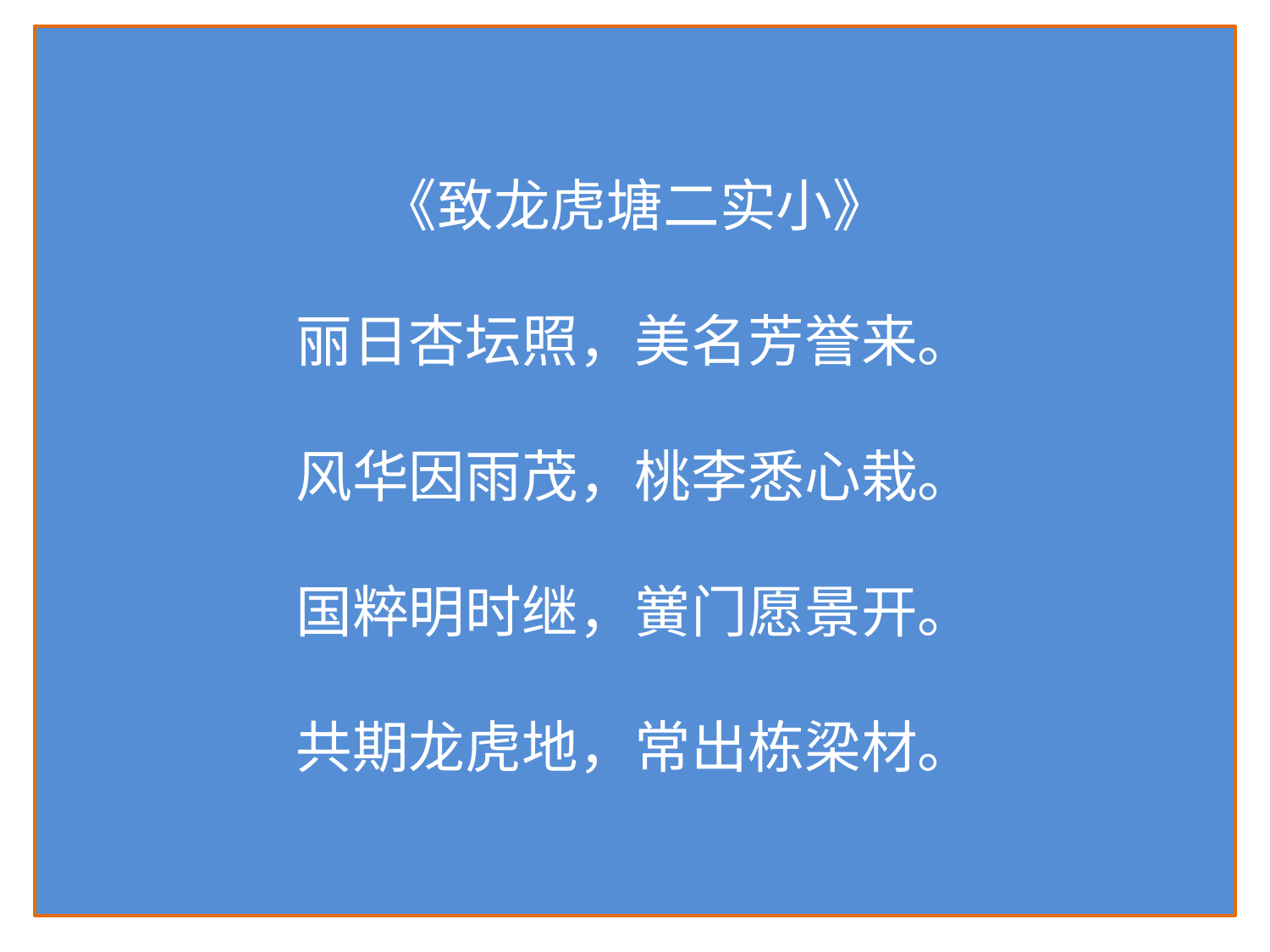

《致龙虎塘二实小》
丽日杏坛照，美名芳誉来。
风华因雨茂，桃李悉心栽。
国粹明时继，黉门愿景开。
共期龙虎地，常出栋梁材。